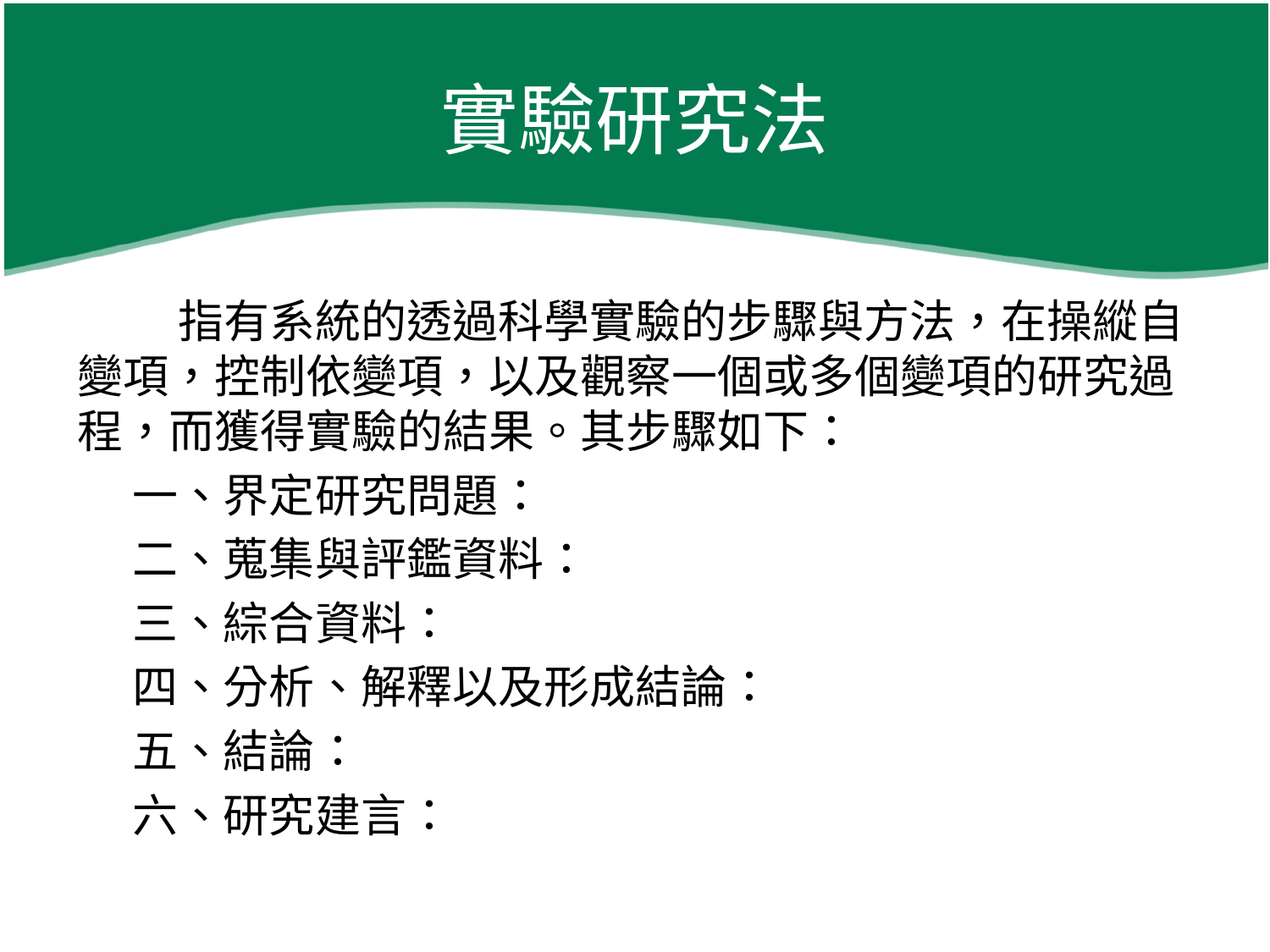

# 實驗研究法
    指有系統的透過科學實驗的步驟與方法，在操縱自變項，控制依變項，以及觀察一個或多個變項的研究過程，而獲得實驗的結果。其步驟如下：
  一、界定研究問題：
  二、蒐集與評鑑資料：
  三、綜合資料：
  四、分析、解釋以及形成結論：
  五、結論：
  六、研究建言：